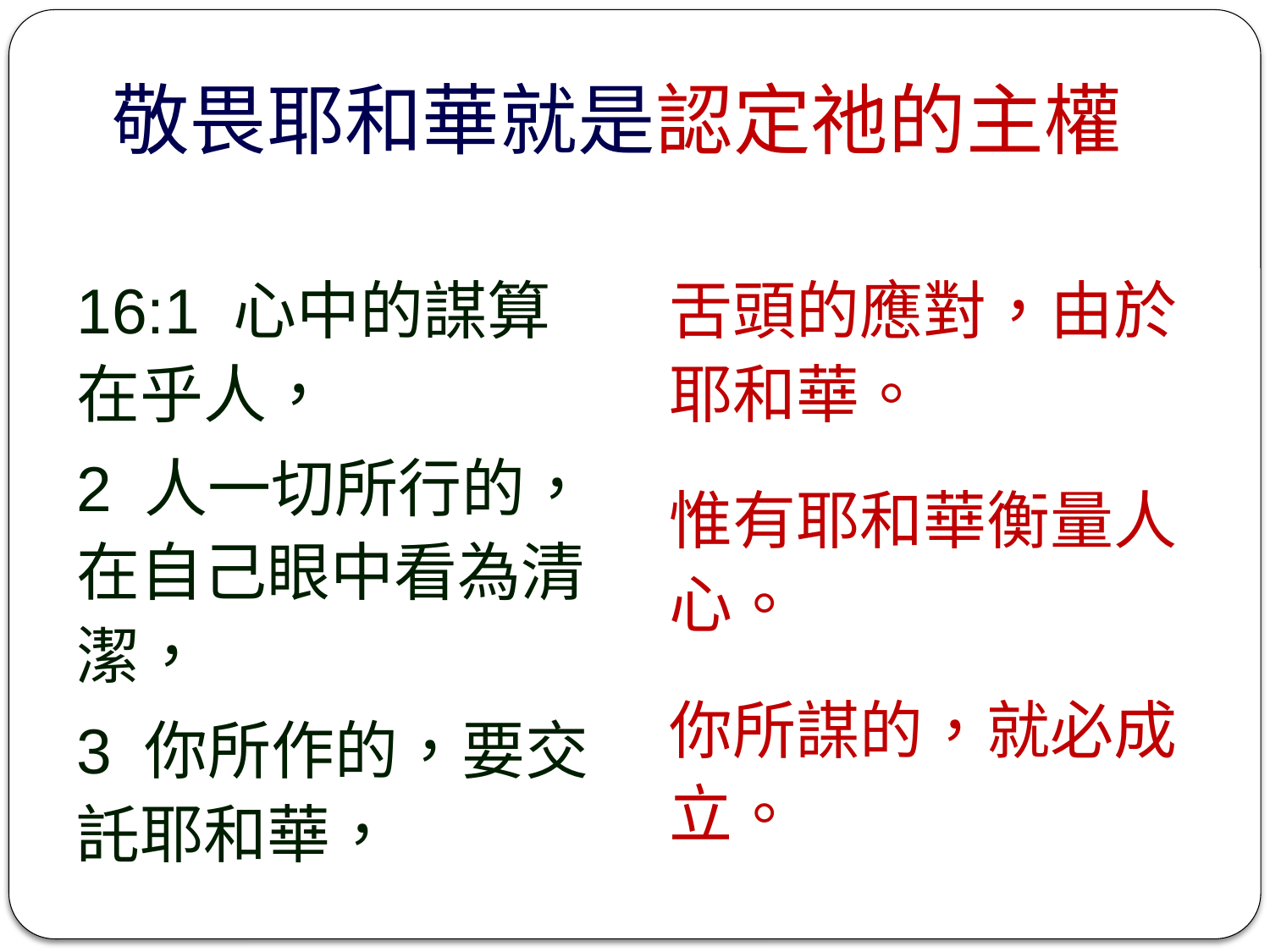

# 敬畏耶和華就是認定祂的主權
16:1 心中的謀算在乎人，
2 人一切所行的，在自己眼中看為清潔，
3 你所作的，要交託耶和華，
舌頭的應對，由於耶和華。
惟有耶和華衡量人心。
你所謀的，就必成立。